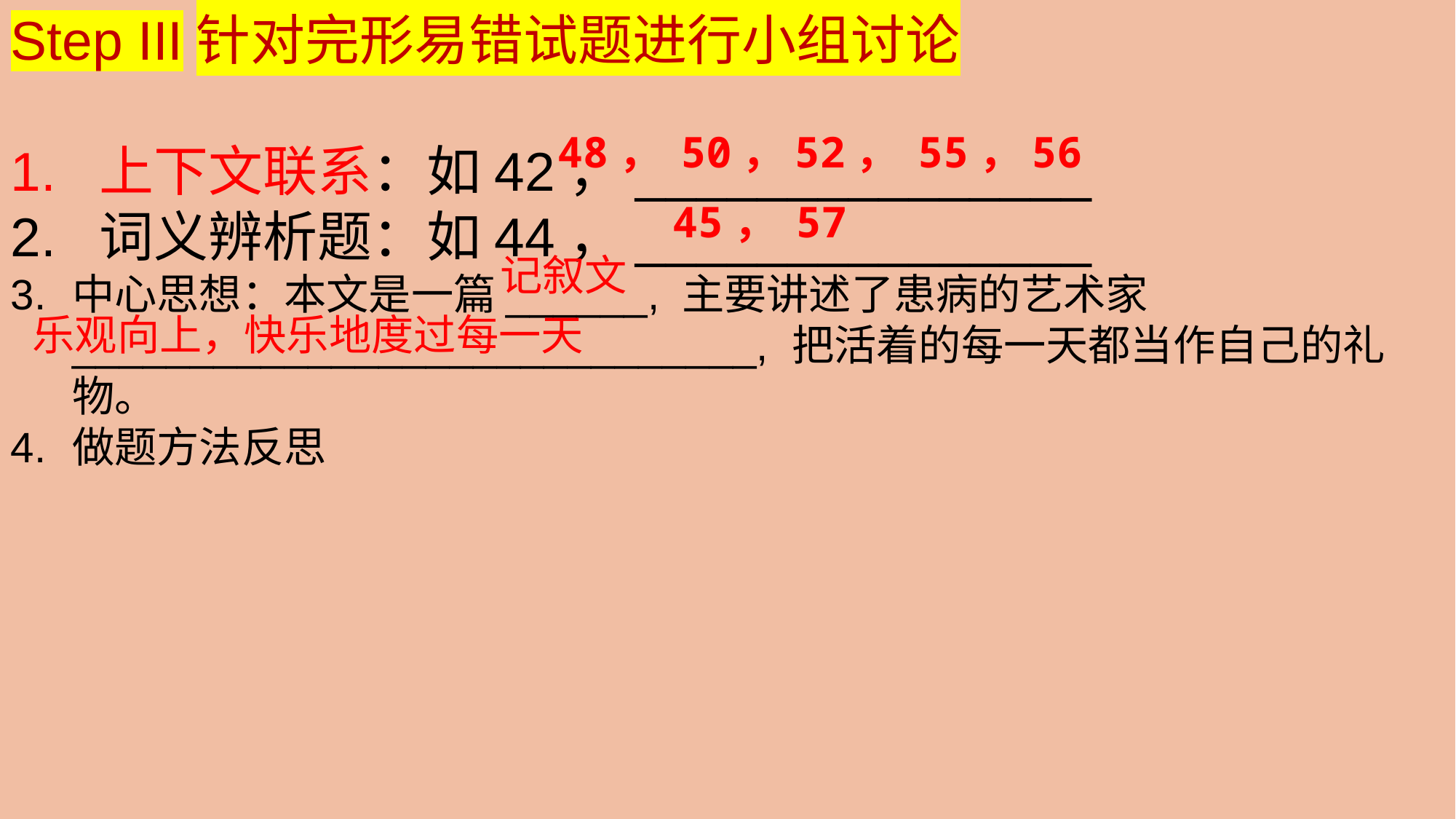

Step III针对完形易错试题进行小组讨论

上下文联系：如42，_______________
词义辨析题：如44，_______________
中心思想：本文是一篇______, 主要讲述了患病的艺术家_____________________________, 把活着的每一天都当作自己的礼物。
做题方法反思

48， 50，52， 55，56
45， 57
记叙文
乐观向上，快乐地度过每一天